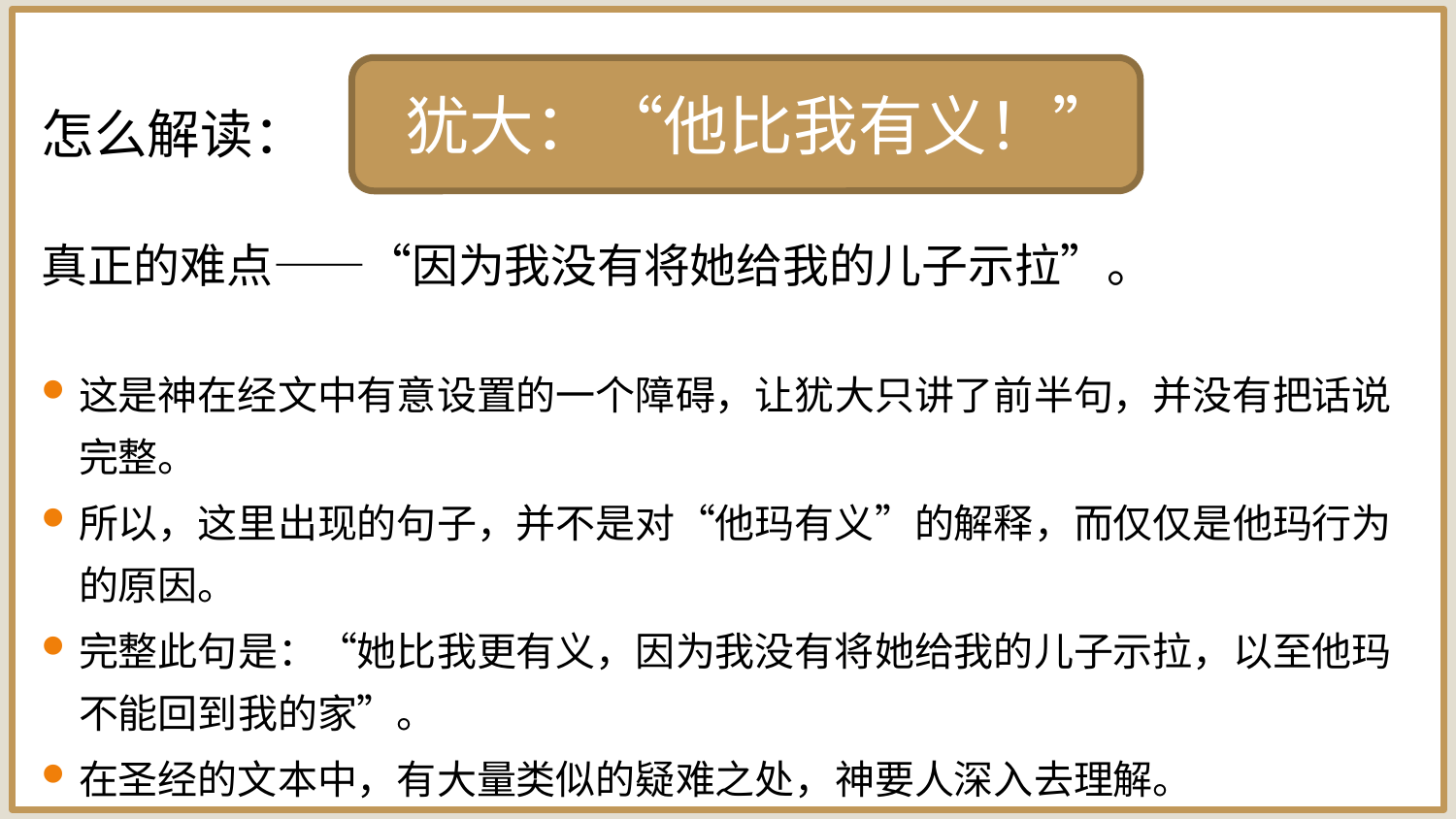

怎么解读：

真正的难点——“因为我没有将她给我的儿子示拉”。

这是神在经文中有意设置的一个障碍，让犹大只讲了前半句，并没有把话说完整。
所以，这里出现的句子，并不是对“他玛有义”的解释，而仅仅是他玛行为的原因。
完整此句是：“她比我更有义，因为我没有将她给我的儿子示拉，以至他玛不能回到我的家”。
在圣经的文本中，有大量类似的疑难之处，神要人深入去理解。

 犹大：“他比我有义！”